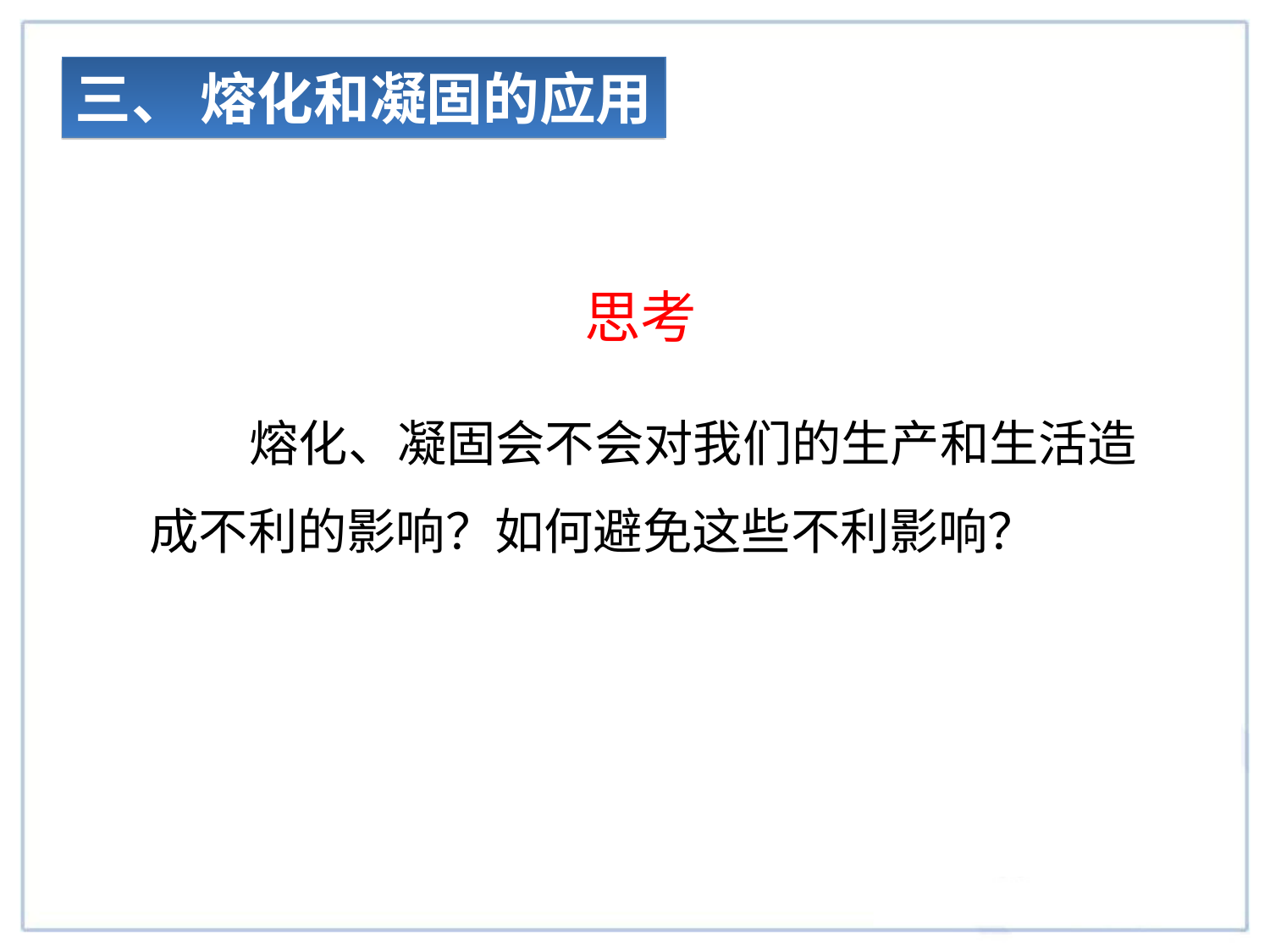

三、 熔化和凝固的应用
思考
        熔化、凝固会不会对我们的生产和生活造成不利的影响？如何避免这些不利影响？